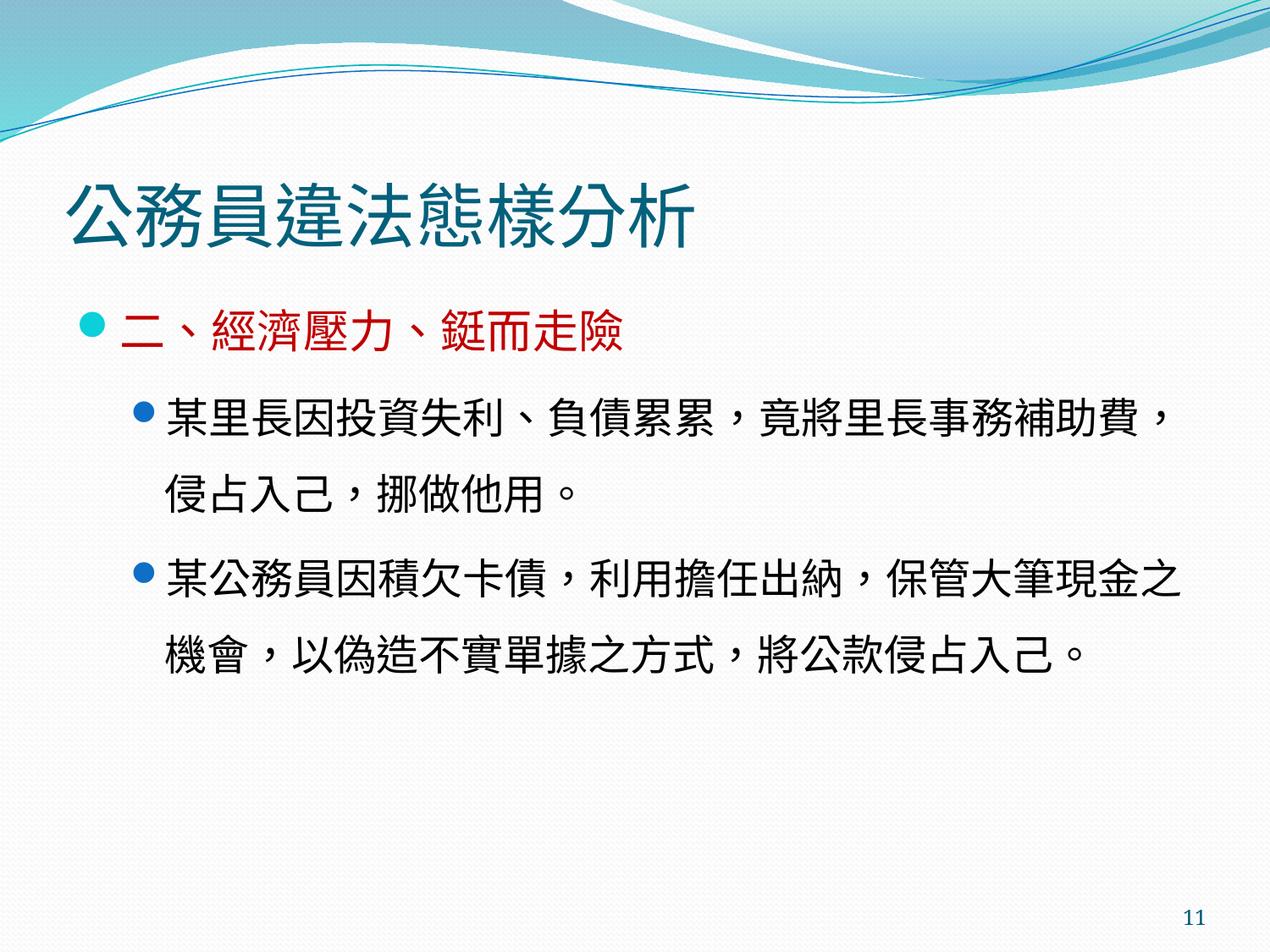

# 公務員違法態樣分析
二、經濟壓力、鋌而走險
某里長因投資失利、負債累累，竟將里長事務補助費，侵占入己，挪做他用。
某公務員因積欠卡債，利用擔任出納，保管大筆現金之機會，以偽造不實單據之方式，將公款侵占入己。
11